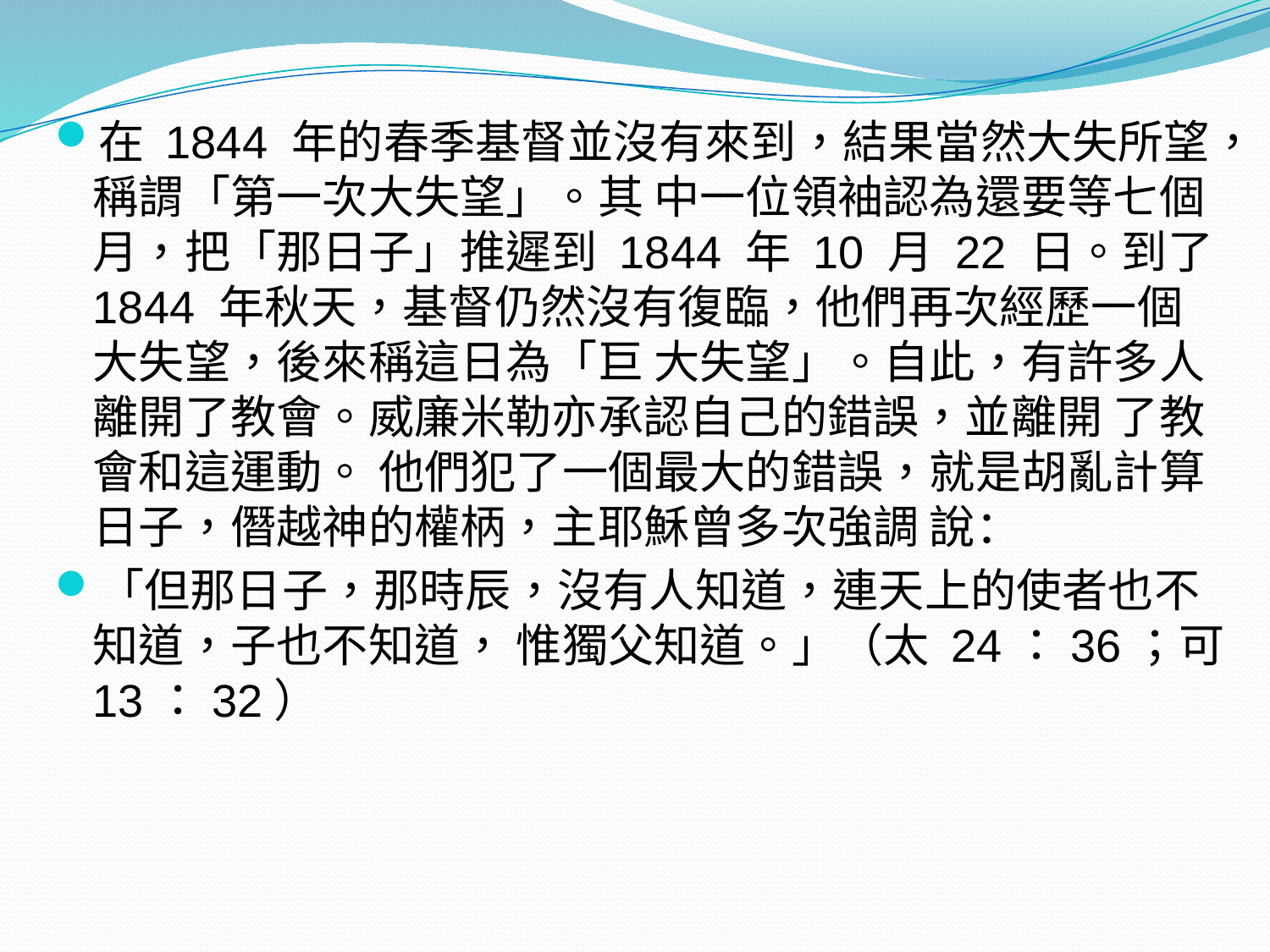

在 1844 年的春季基督並沒有來到，結果當然大失所望，稱謂「第一次大失望」。其 中一位領袖認為還要等七個月，把「那日子」推遲到 1844 年 10 月 22 日。到了 1844 年秋天，基督仍然沒有復臨，他們再次經歷一個大失望，後來稱這日為「巨 大失望」。自此，有許多人離開了教會。威廉米勒亦承認自己的錯誤，並離開 了教會和這運動。 他們犯了一個最大的錯誤，就是胡亂計算日子，僭越神的權柄，主耶穌曾多次強調 說：
「但那日子，那時辰，沒有人知道，連天上的使者也不知道，子也不知道， 惟獨父知道。」（太 24：36；可 13：32）

#